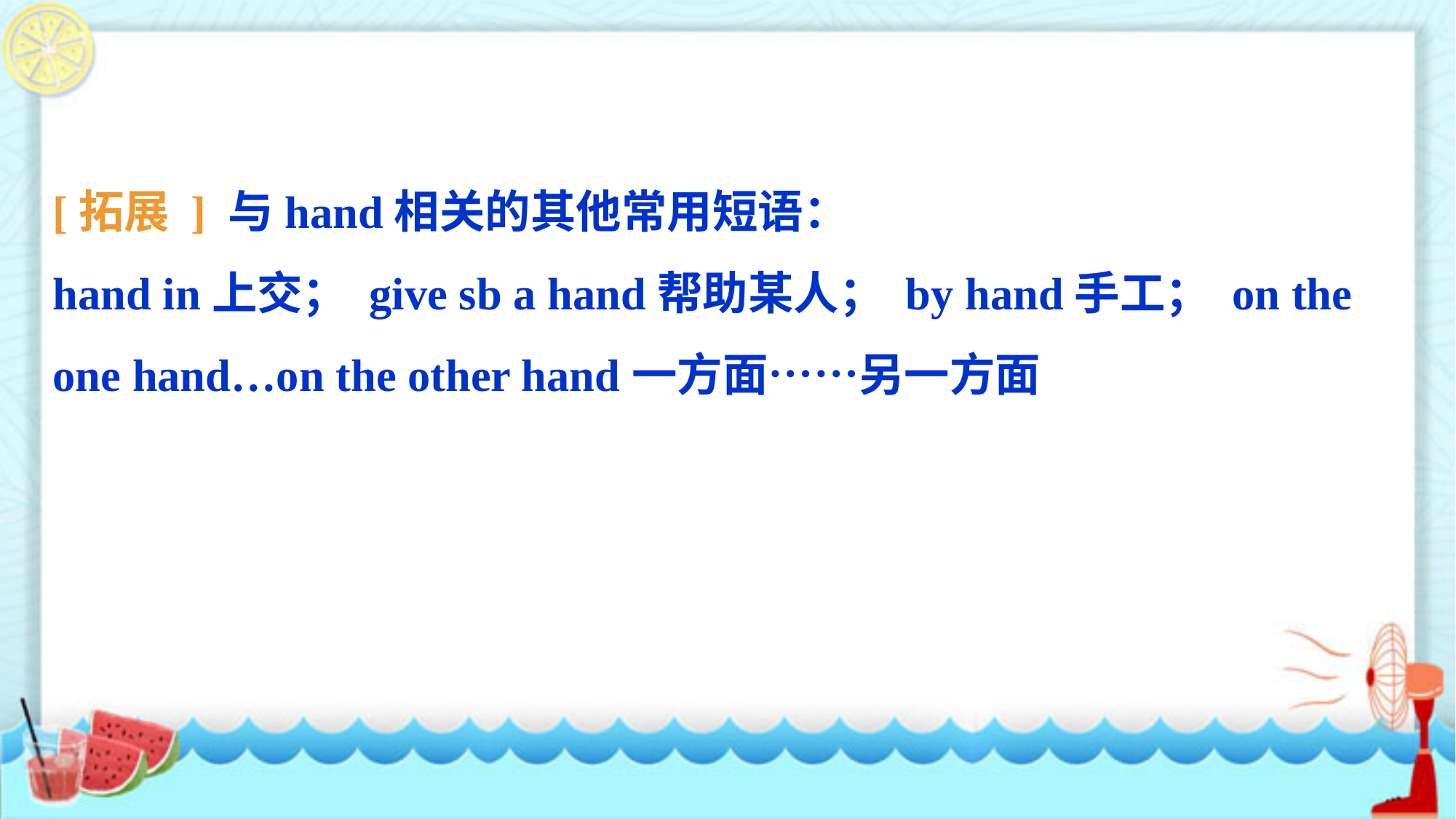

[拓展 ] 与hand相关的其他常用短语：
hand in上交； give sb a hand帮助某人； by hand手工； on the one hand…on the other hand一方面……另一方面